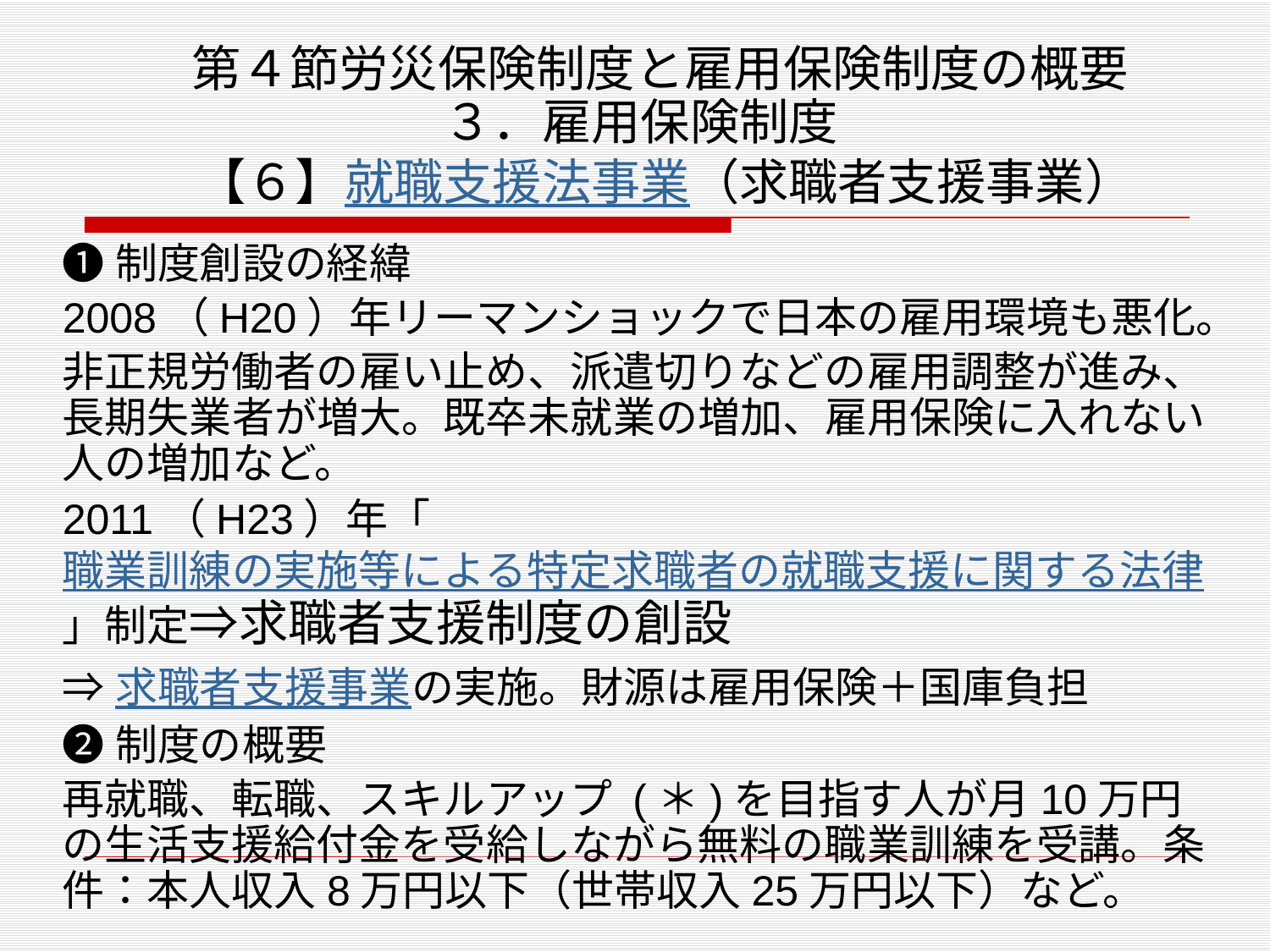

# 第４節労災保険制度と雇用保険制度の概要 ３．雇用保険制度　 【６】就職支援法事業（求職者支援事業）
❶制度創設の経緯
2008（H20）年リーマンショックで日本の雇用環境も悪化。
非正規労働者の雇い止め、派遣切りなどの雇用調整が進み、長期失業者が増大。既卒未就業の増加、雇用保険に入れない人の増加など。
2011（H23）年「職業訓練の実施等による特定求職者の就職支援に関する法律」制定⇒求職者支援制度の創設
⇒求職者支援事業の実施。財源は雇用保険＋国庫負担
❷制度の概要
再就職、転職、スキルアップ (＊)を目指す人が月10万円の生活支援給付金を受給しながら無料の職業訓練を受講。条件：本人収入8万円以下（世帯収入25万円以下）など。